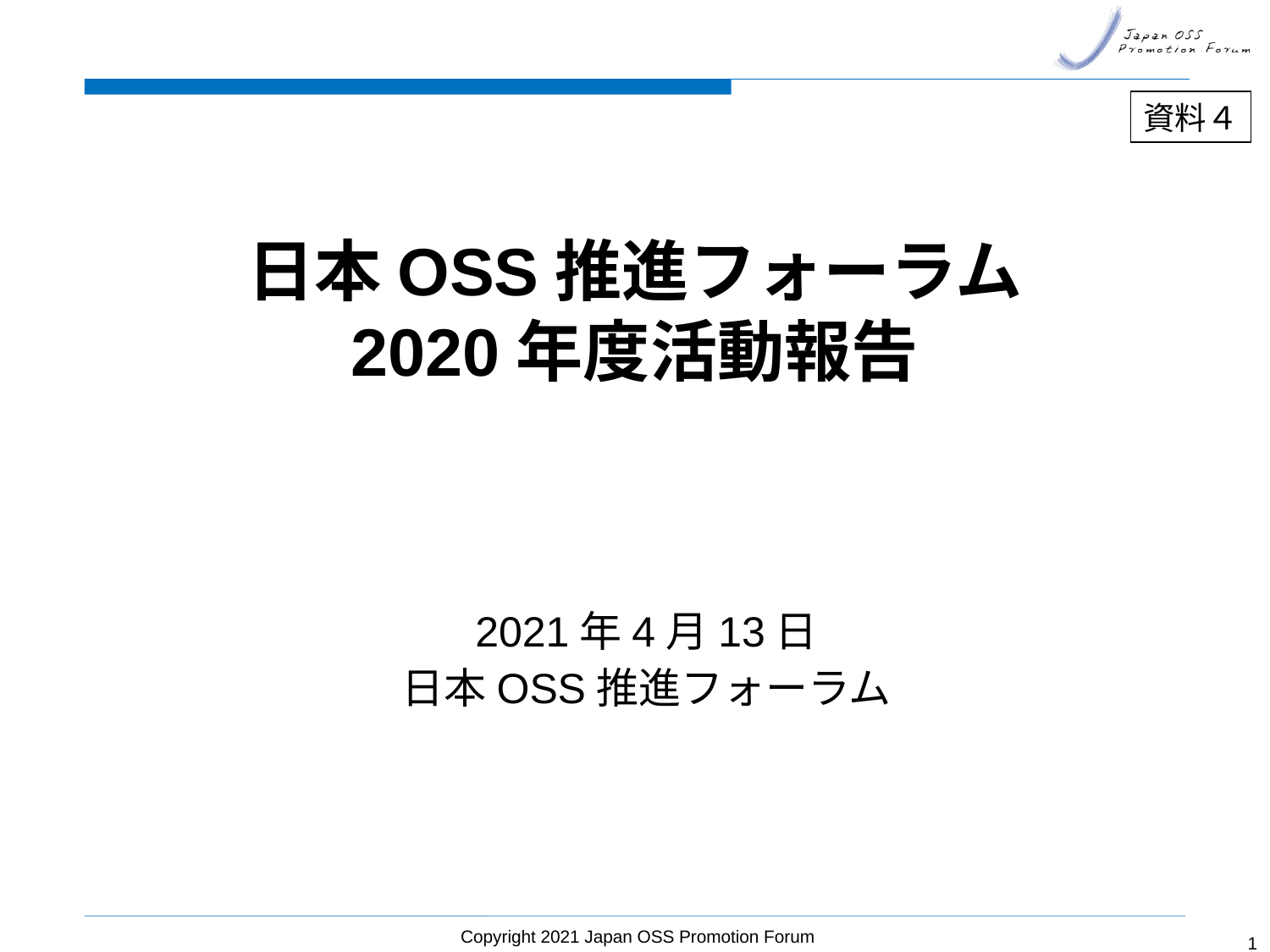

資料４
日本OSS推進フォーラム
2020年度活動報告
2021年4月13日
日本OSS推進フォーラム
Copyright 2021 Japan OSS Promotion Forum
1